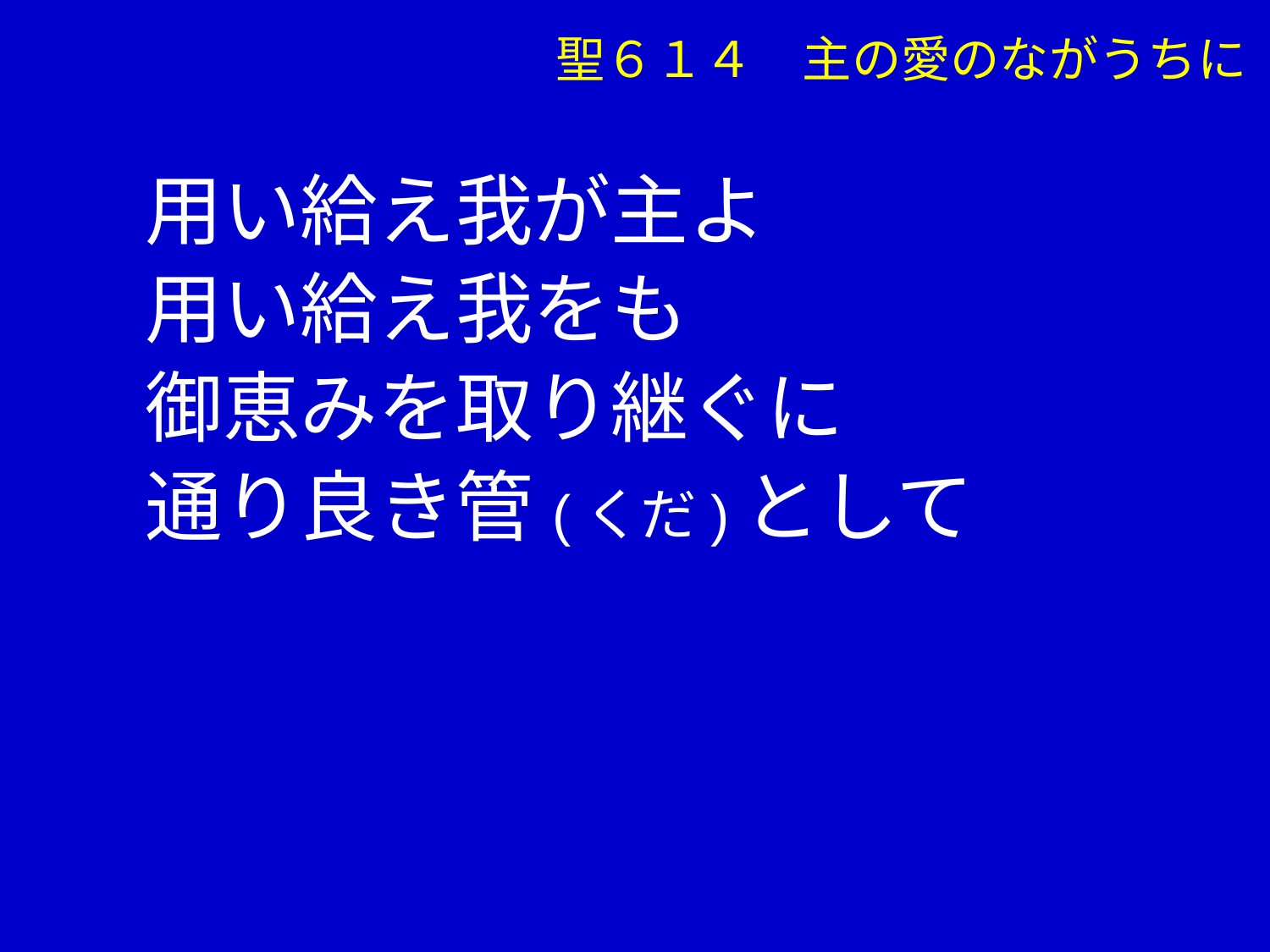

聖６１４　主の愛のながうちに
　用い給え我が主よ
　用い給え我をも
　御恵みを取り継ぐに
　通り良き管(くだ)として